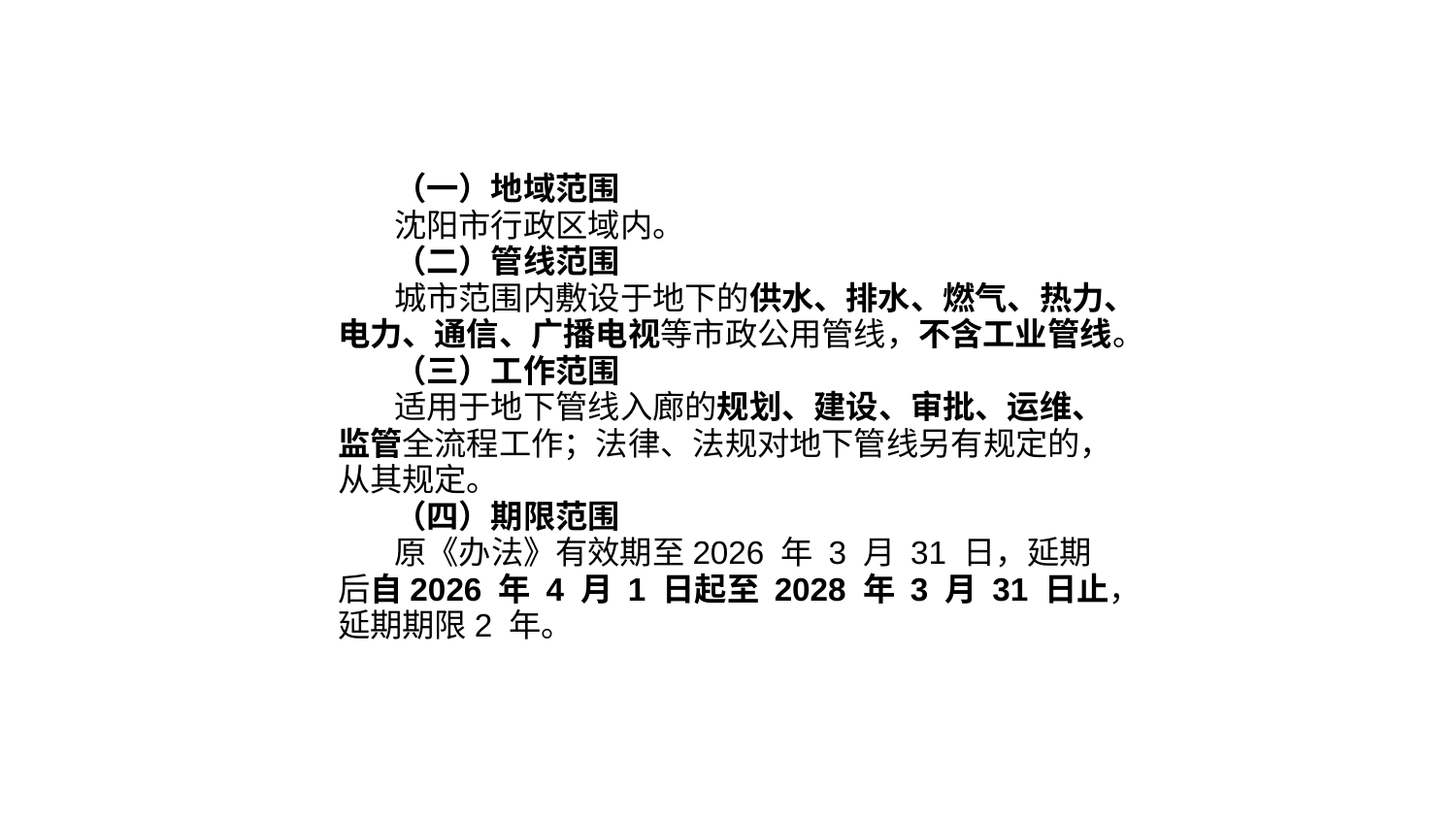

（一）地域范围
沈阳市行政区域内。
（二）管线范围
城市范围内敷设于地下的供水、排水、燃气、热力、电力、通信、广播电视等市政公用管线，不含工业管线。
（三）工作范围
适用于地下管线入廊的规划、建设、审批、运维、监管全流程工作；法律、法规对地下管线另有规定的，从其规定。
（四）期限范围
原《办法》有效期至2026 年 3 月 31 日，延期后自2026 年 4 月 1 日起至 2028 年 3 月 31 日止，延期期限2 年。